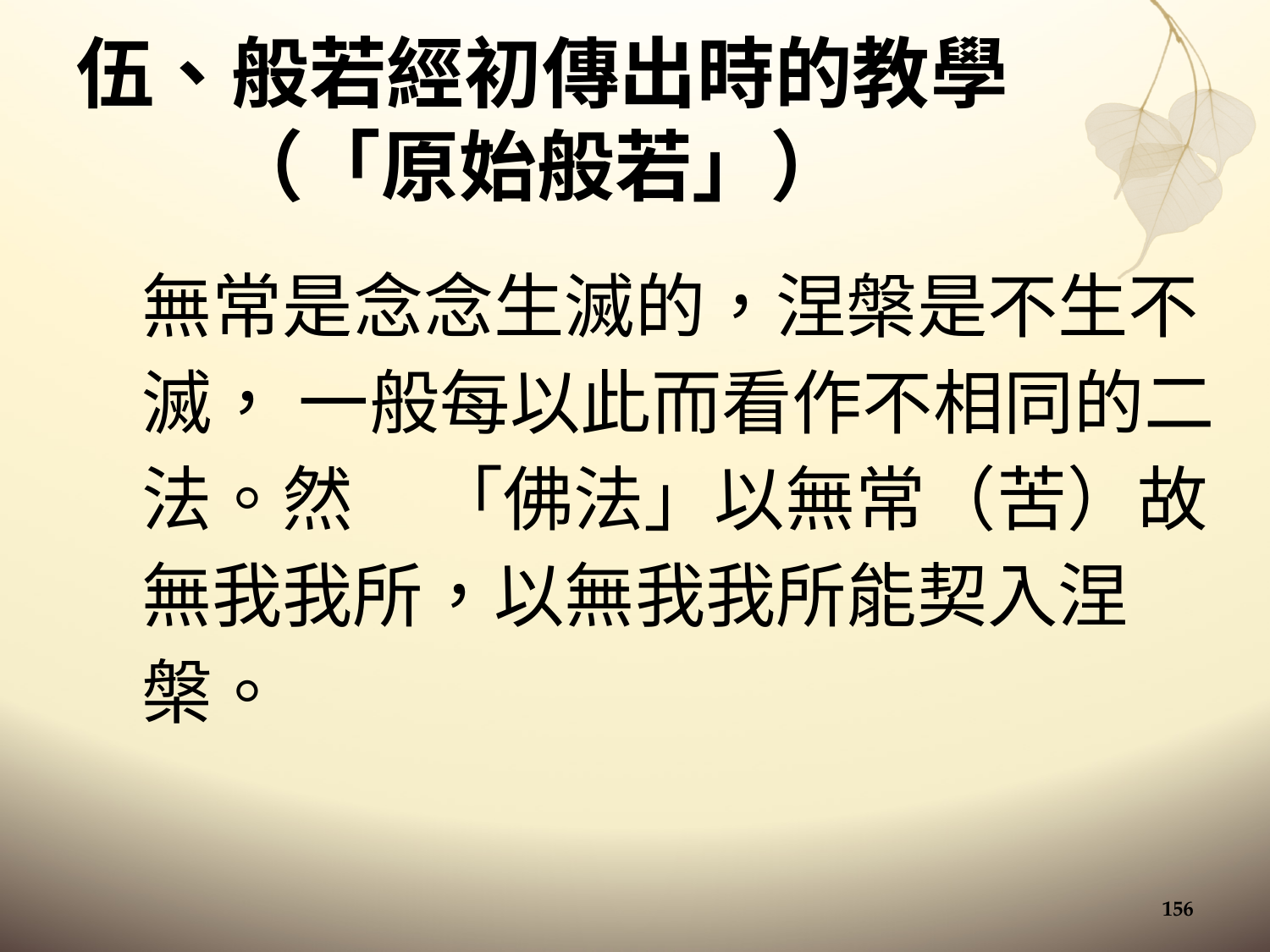

# 伍、般若經初傳出時的教學 （「原始般若」）

無常是念念生滅的，涅槃是不生不滅， 一般每以此而看作不相同的二法。然     「佛法」以無常（苦）故無我我所，以無我我所能契入涅槃。
156